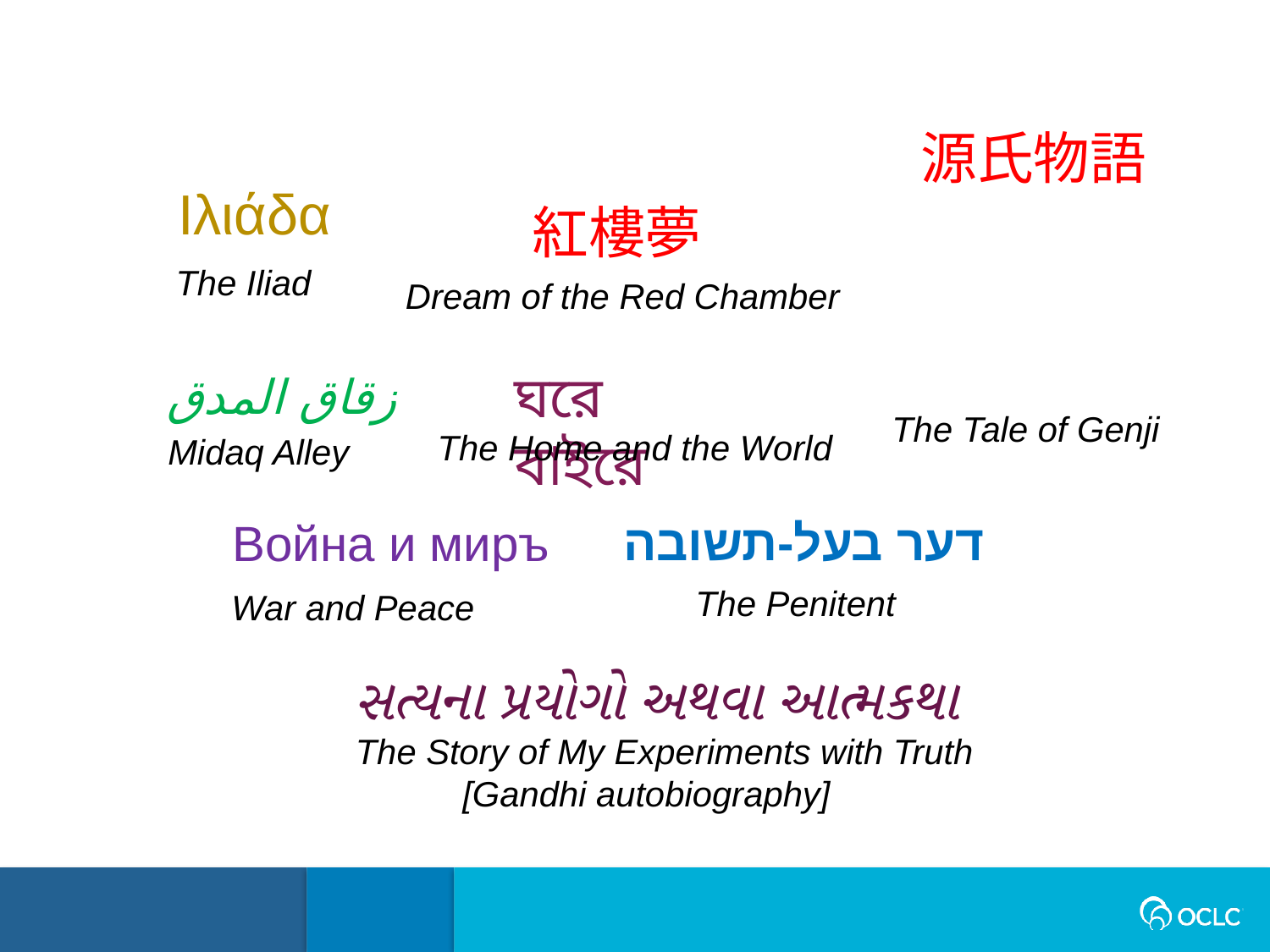

源氏物語
Ιλιάδα
紅樓夢
The Iliad
Dream of the Red Chamber
ঘরে বাইরে
زقاق المدق
The Tale of Genji
The Home and the World
Midaq Alley
דער בעל-תשובה
Война и миръ
The Penitent
War and Peace
સત્યના પ્રયોગો અથવા આત્મકથા
The Story of My Experiments with Truth
           [Gandhi autobiography]